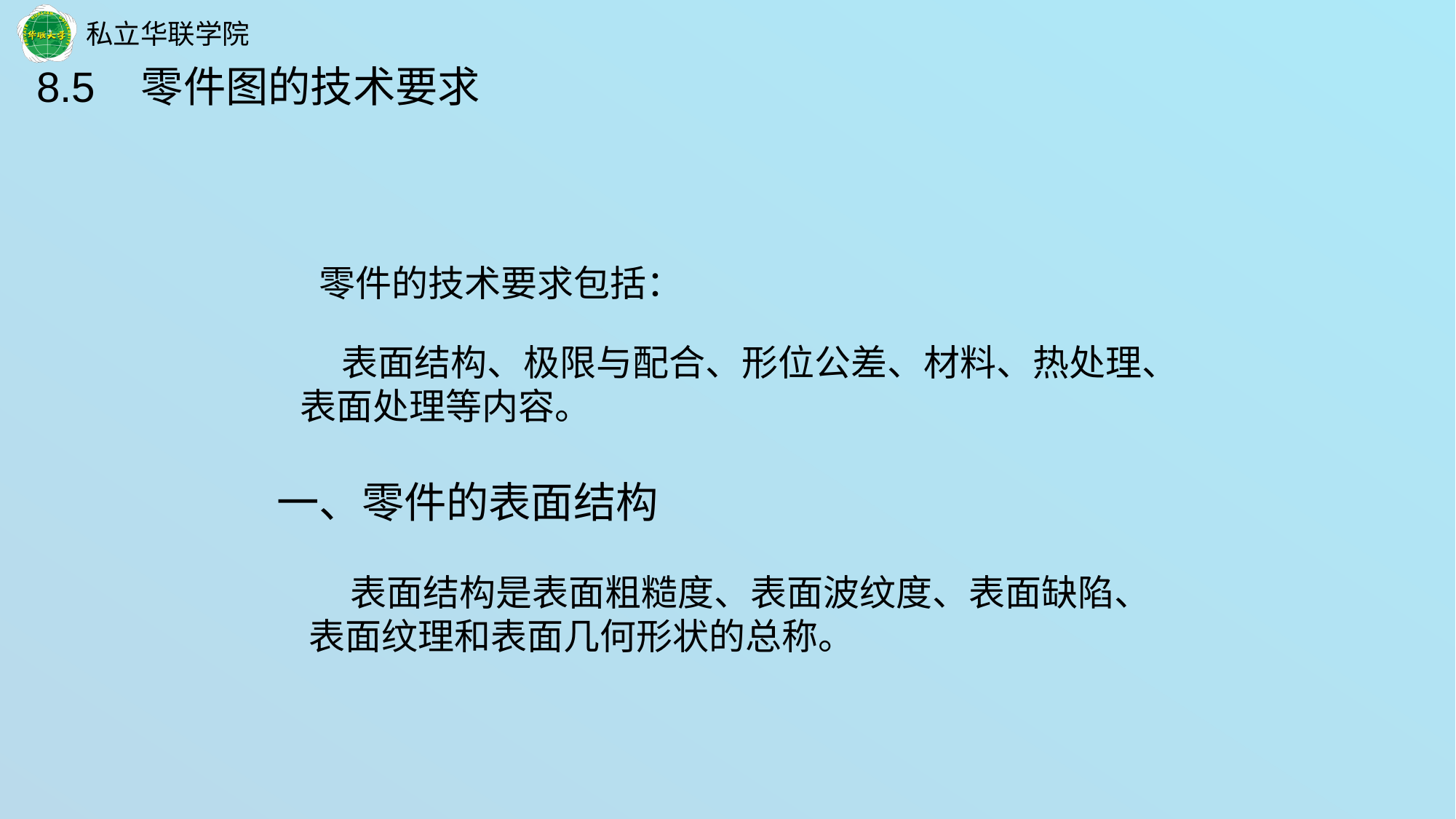

8.5   零件图的技术要求
零件的技术要求包括：
    表面结构、极限与配合、形位公差、材料、热处理、表面处理等内容。
 一、零件的表面结构
    表面结构是表面粗糙度、表面波纹度、表面缺陷、表面纹理和表面几何形状的总称。